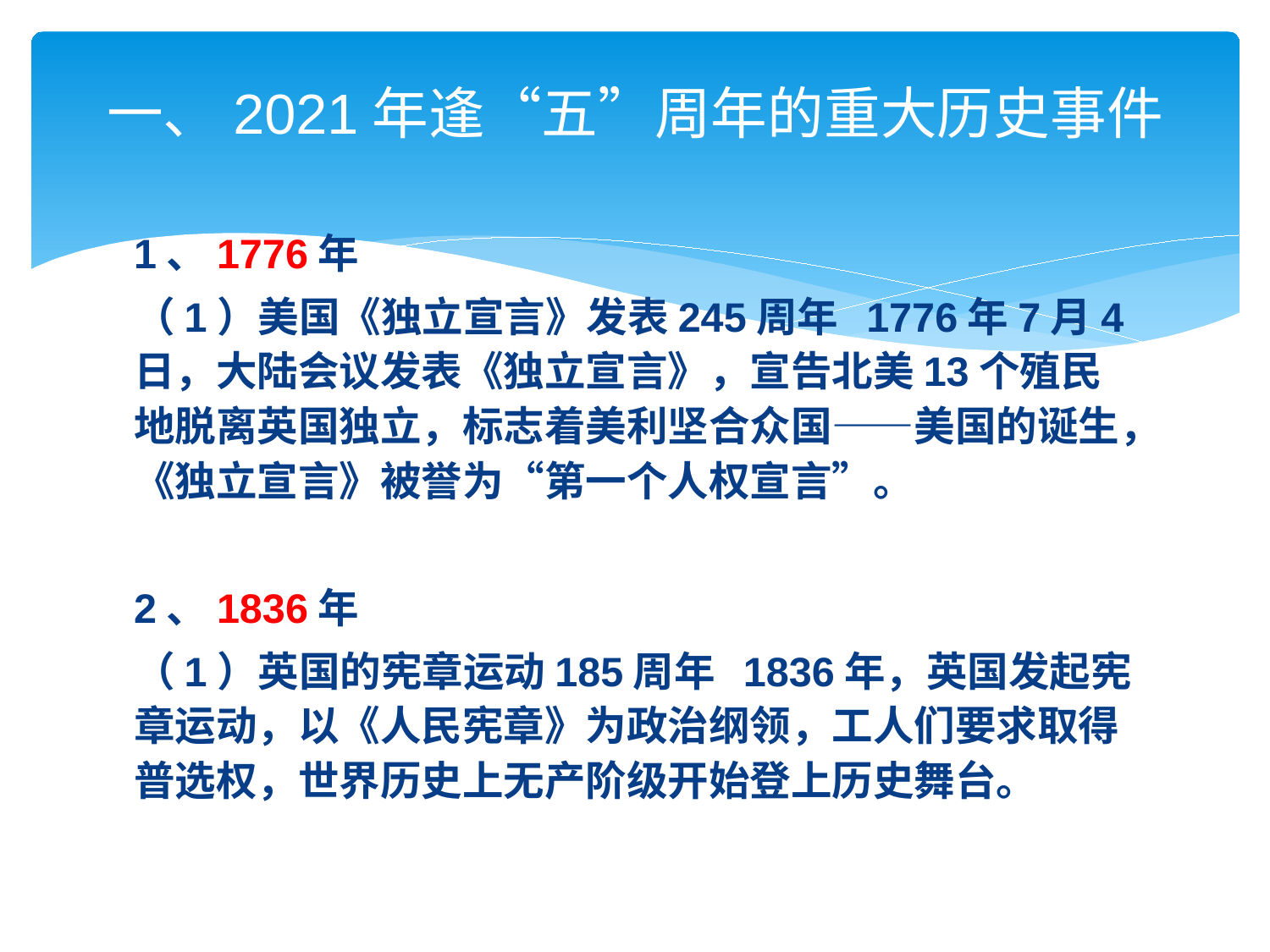

# 一、2021年逢“五”周年的重大历史事件
1、1776年
（1）美国《独立宣言》发表245周年  1776年7月4日，大陆会议发表《独立宣言》，宣告北美13个殖民地脱离英国独立，标志着美利坚合众国——美国的诞生，《独立宣言》被誉为“第一个人权宣言”。

2、1836年
（1）英国的宪章运动185周年  1836年，英国发起宪章运动，以《人民宪章》为政治纲领，工人们要求取得普选权，世界历史上无产阶级开始登上历史舞台。